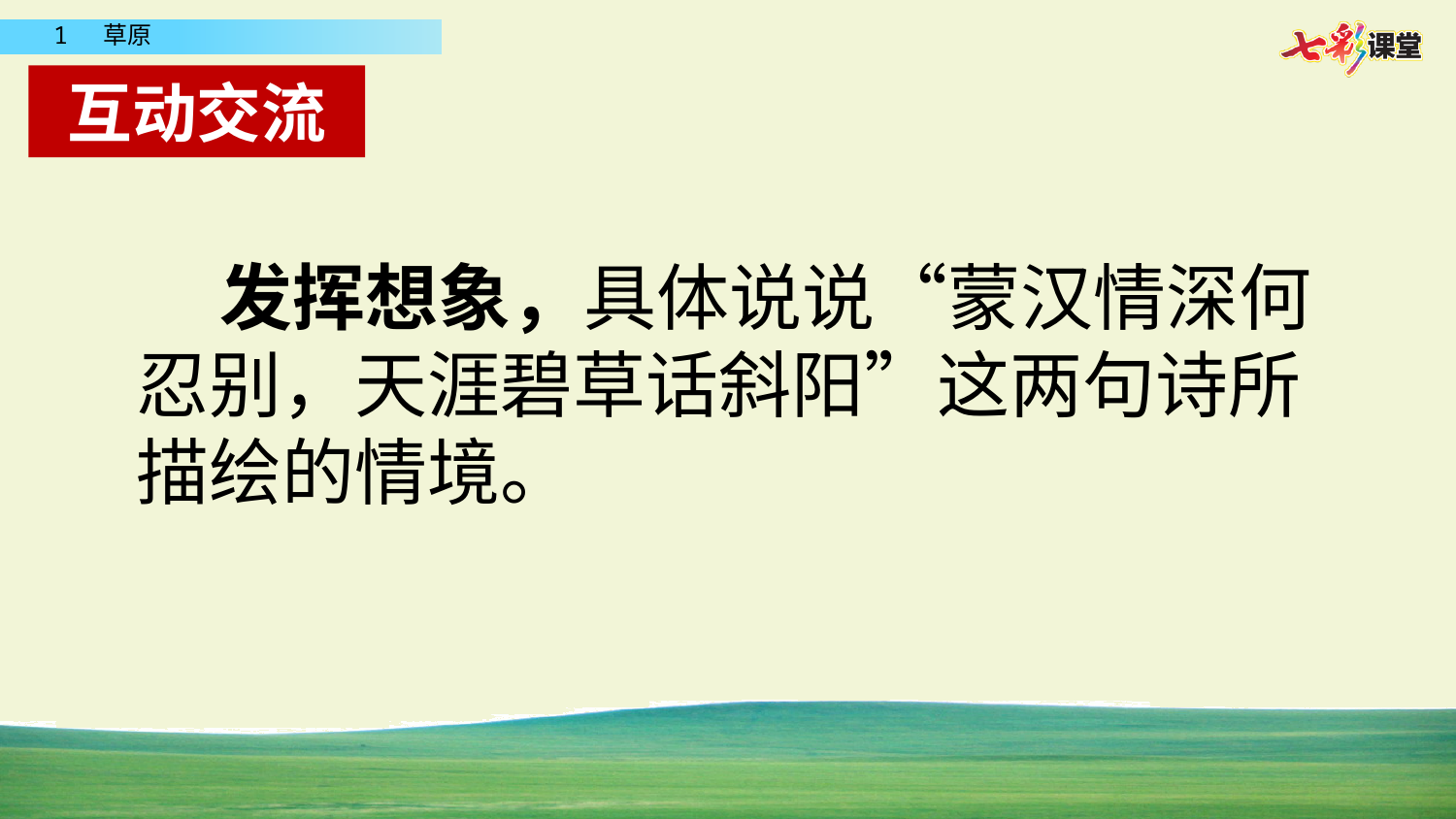

互动交流
    发挥想象，具体说说“蒙汉情深何忍别，天涯碧草话斜阳”这两句诗所描绘的情境。